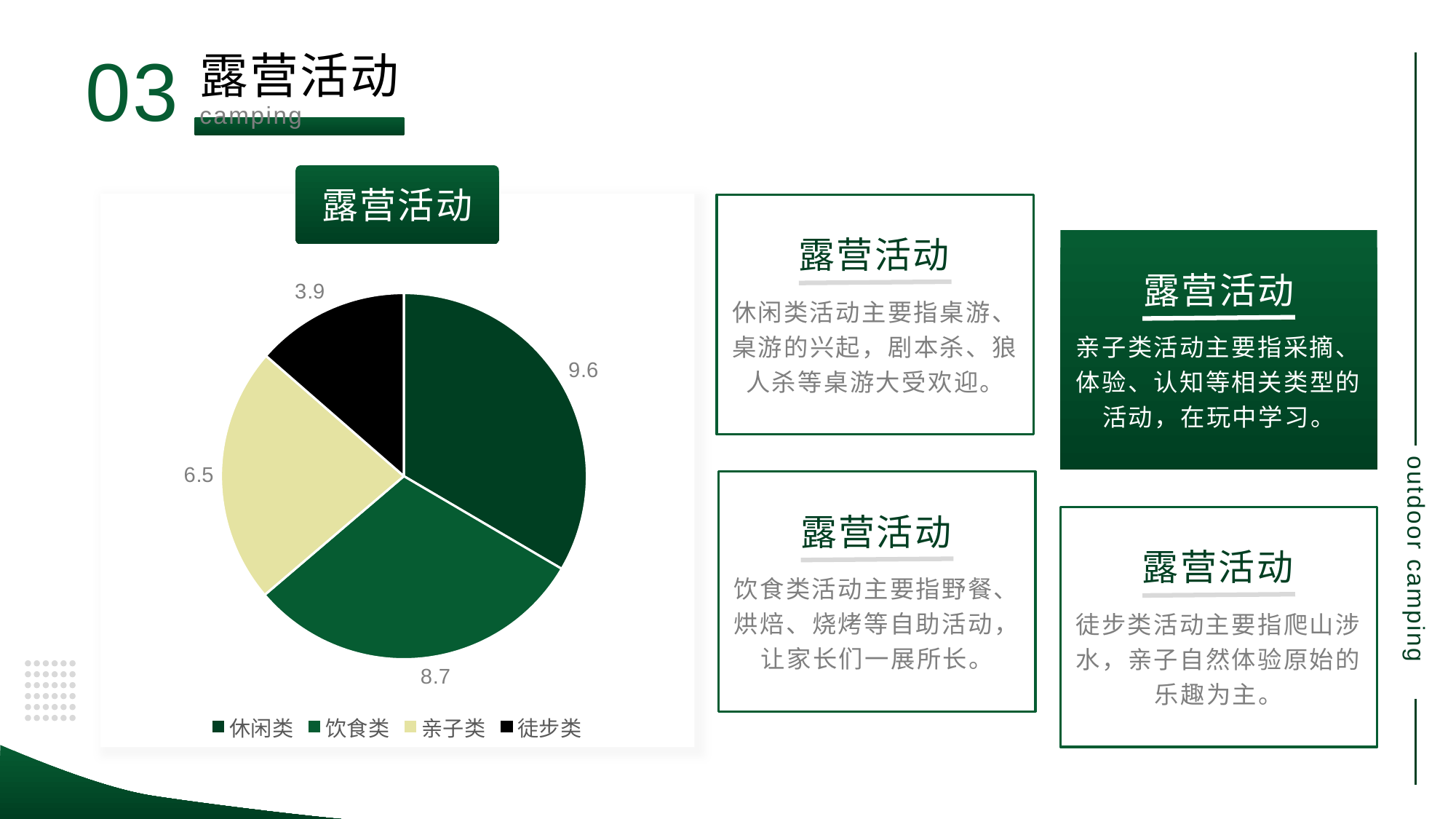

03
露营活动
camping

露营活动

露营活动

### Chart

| Category | 平均得分 |
|---|---|
| 休闲类 | 9.6 |
| 饮食类 | 8.7 |
| 亲子类 | 6.5 |
| 徒步类 | 3.9 |
露营活动
休闲类活动主要指桌游、桌游的兴起，剧本杀、狼人杀等桌游大受欢迎。
亲子类活动主要指采摘、体验、认知等相关类型的活动，在玩中学习。

露营活动

露营活动
饮食类活动主要指野餐、烘焙、烧烤等自助活动，让家长们一展所长。
徒步类活动主要指爬山涉水，亲子自然体验原始的乐趣为主。